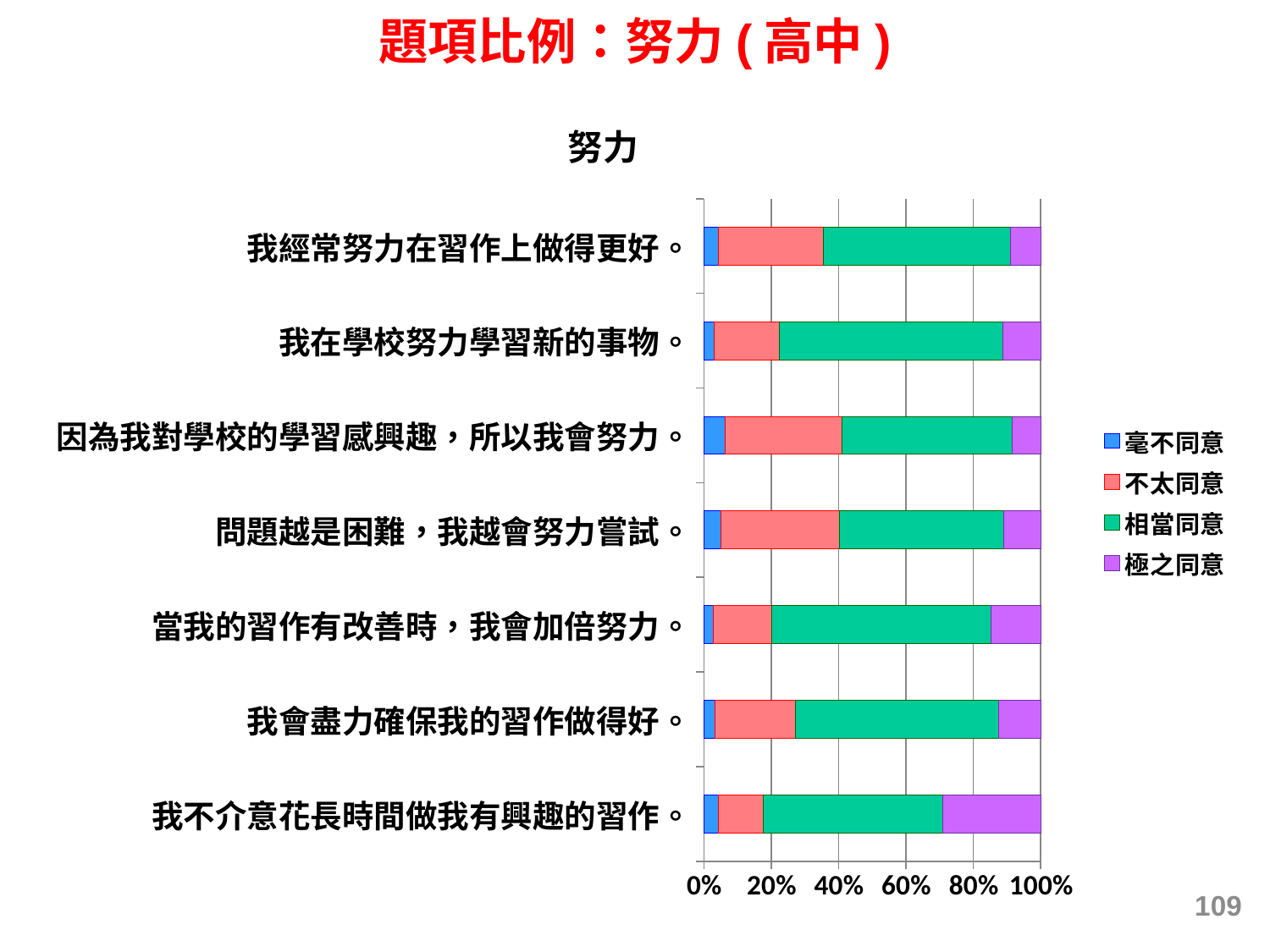

題項比例：努力(高中)

### Chart: 努力

| Category | 毫不同意 | 不太同意 | 相當同意 | 極之同意 |
|---|---|---|---|---|
| 我不介意花長時間做我有興趣的習作。 | 0.044477172312223874 | 0.13298969072164948 | 0.5309278350515466 | 0.29160530191458095 |
| 我會盡力確保我的習作做得好。 | 0.0325478645066274 | 0.24064801178203288 | 0.6014727540500736 | 0.1253313696612667 |
| 當我的習作有改善時，我會加倍努力。 | 0.02799057159693578 | 0.17309958750736656 | 0.651149086623456 | 0.14776075427224541 |
| 問題越是困難，我越會努力嘗試。 | 0.050729980828786506 | 0.35142309393894816 | 0.48798112372806446 | 0.10986580150420307 |
| 因為我對學校的學習感興趣，所以我會努力。 | 0.06308962264150944 | 0.3469929245283018 | 0.5060436320754738 | 0.08387382075471703 |
| 我在學校努力學習新的事物。 | 0.03188662533215235 | 0.191910245054621 | 0.6634189548272805 | 0.1127841747859465 |
| 我經常努力在習作上做得更好。 | 0.04423473901503983 | 0.3103804187555301 | 0.5552934237687998 | 0.0900914184606311 |
109